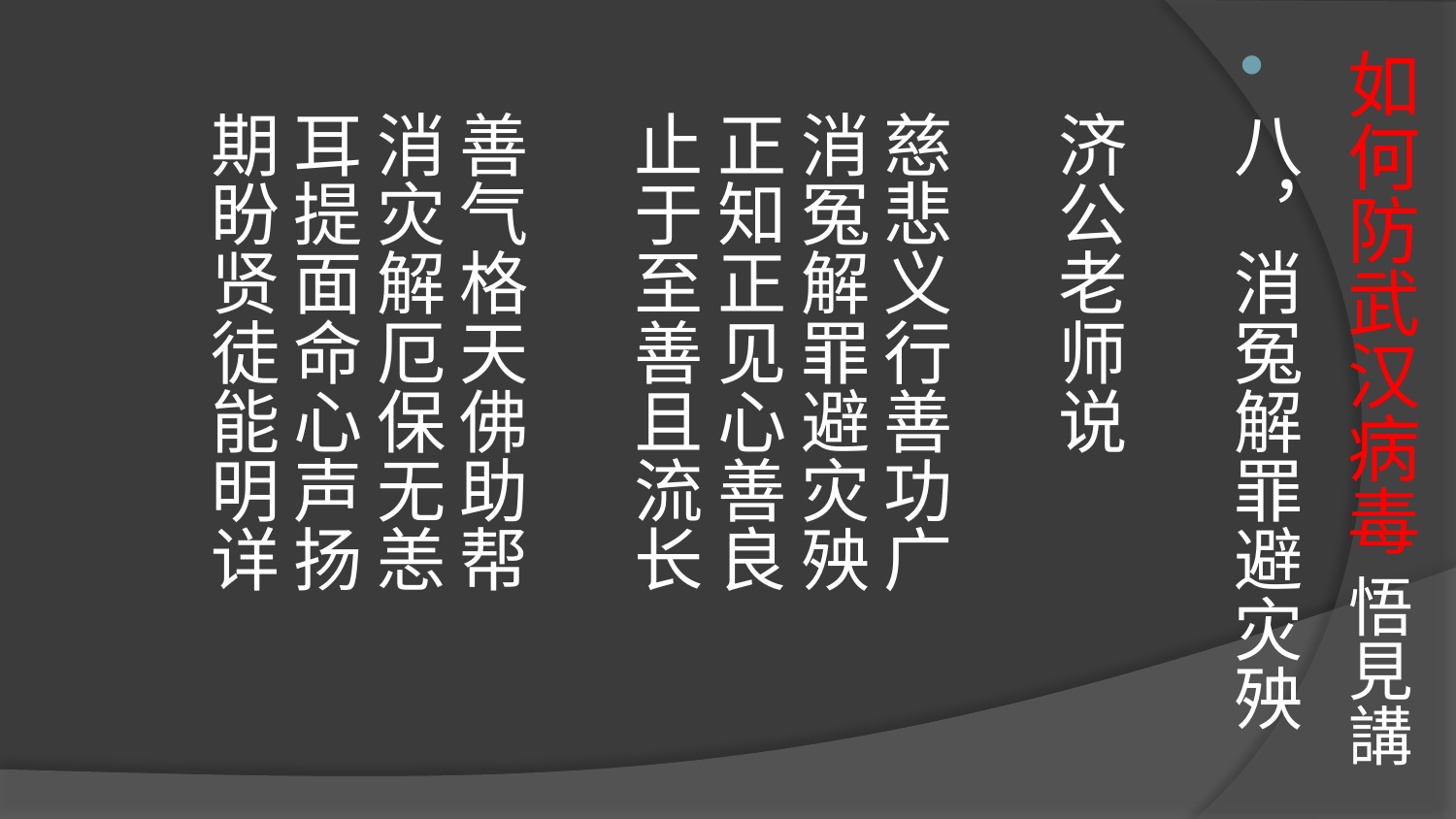

# 如何防武汉病毒 悟見講
八，消冤解罪避灾殃
济公老师说
慈悲义行善功广
消冤解罪避灾殃
正知正见心善良
止于至善且流长
善气格天佛助帮
消灾解厄保无恙
耳提面命心声扬
期盼贤徒能明详